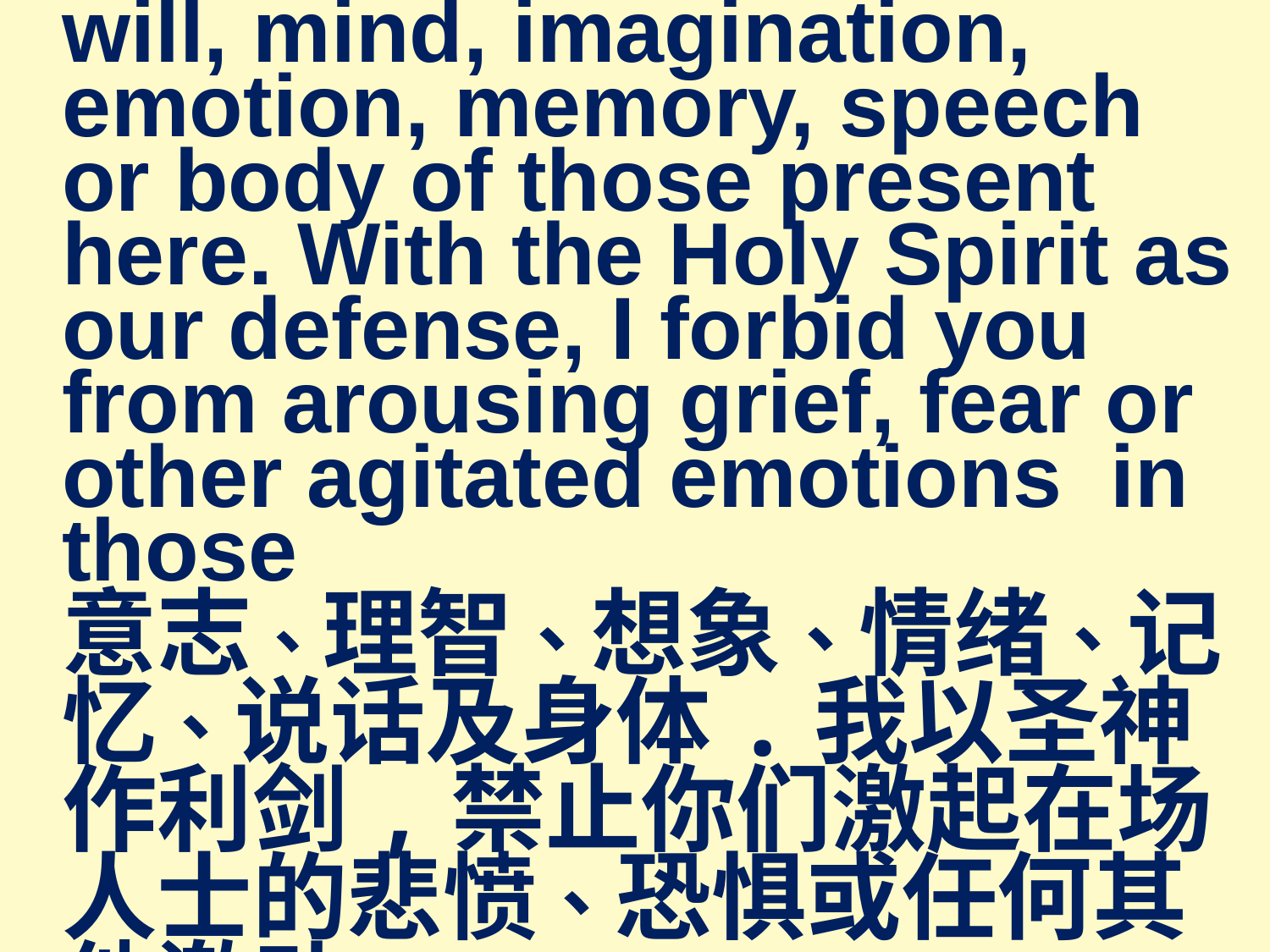

will, mind, imagination, emotion, memory, speech or body of those present here. With the Holy Spirit as our defense, I forbid you from arousing grief, fear or other agitated emotions  in those
意志、理智、想象、情绪、记忆、说话及身体.我以圣神作利剑,禁止你们激起在场人士的悲愤、恐惧或任何其他激动